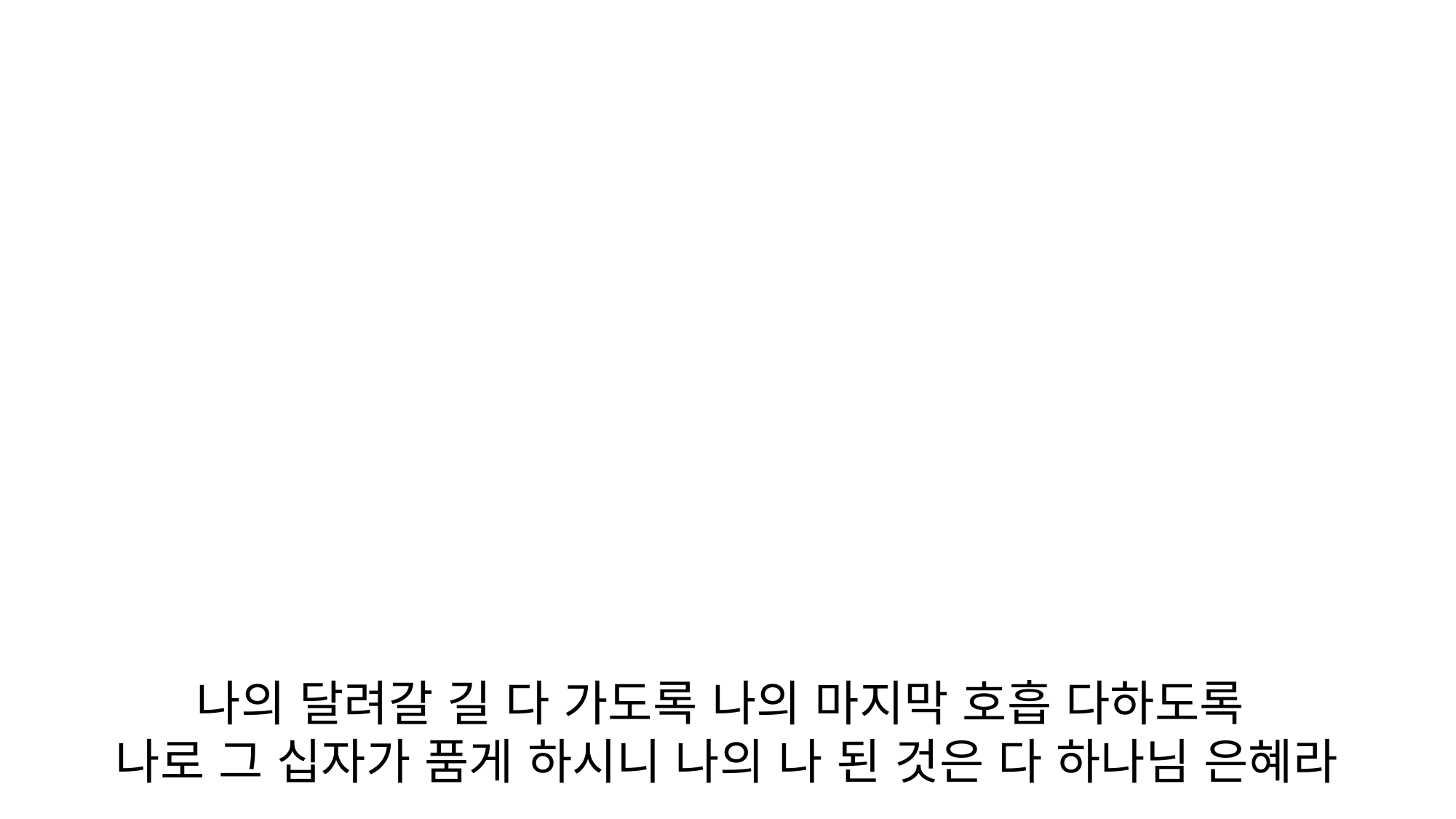

나의 달려갈 길 다 가도록 나의 마지막 호흡 다하도록
나로 그 십자가 품게 하시니 나의 나 된 것은 다 하나님 은혜라